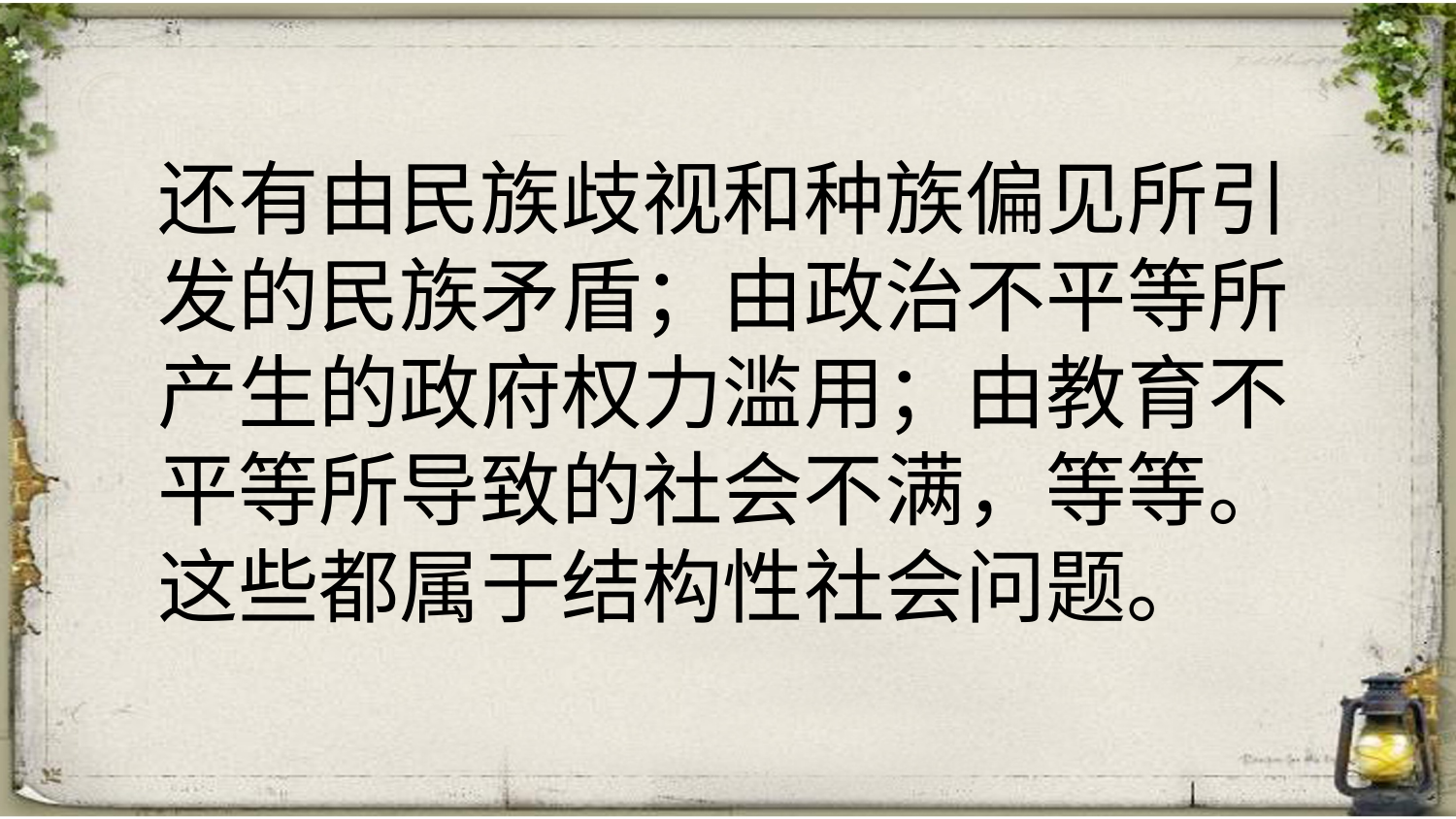

还有由民族歧视和种族偏见所引发的民族矛盾；由政治不平等所产生的政府权力滥用；由教育不平等所导致的社会不满，等等。这些都属于结构性社会问题。